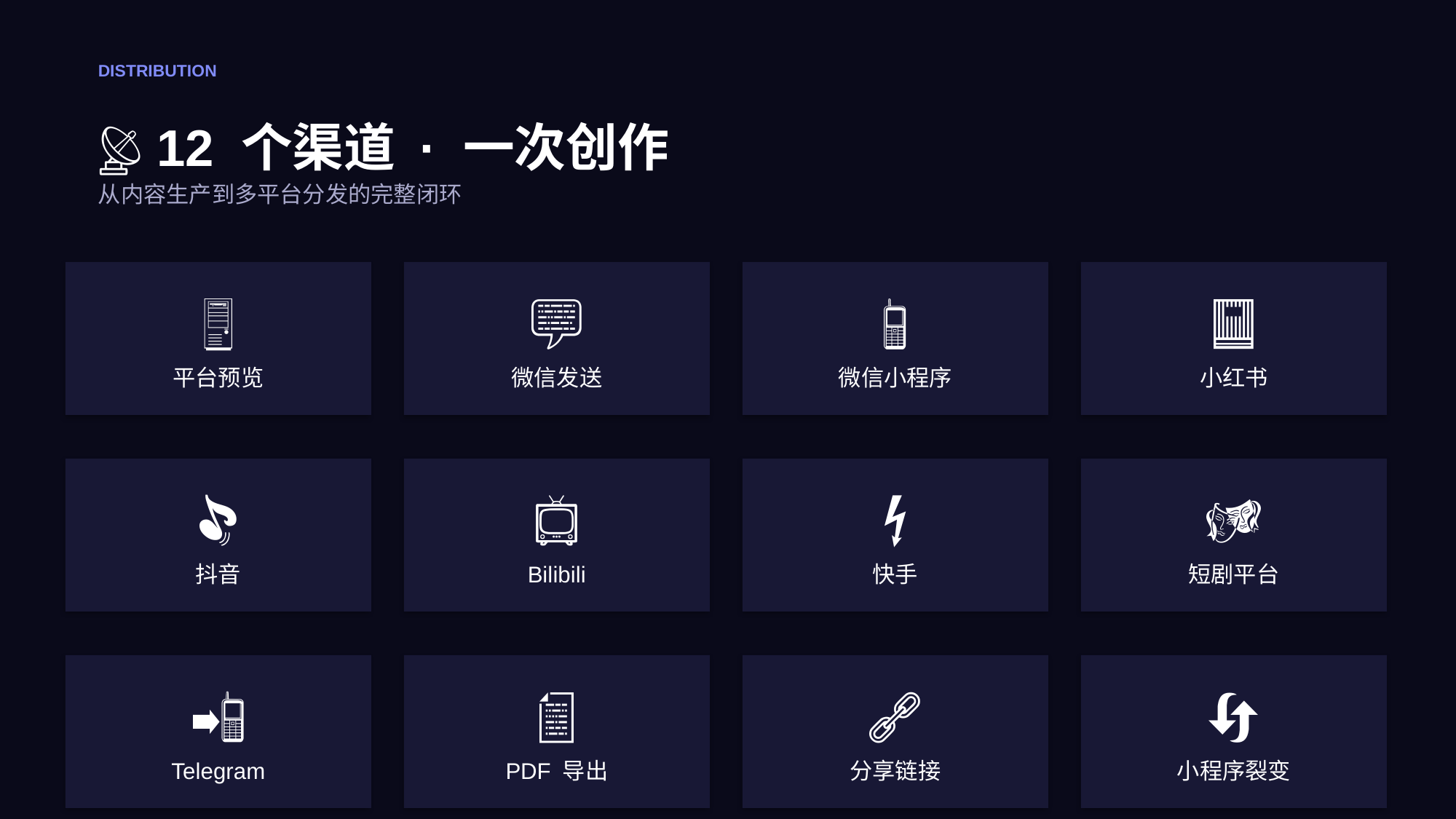

DISTRIBUTION
📡 12 个渠道 · 一次创作
从内容生产到多平台分发的完整闭环
🖥️
平台预览
💬
微信发送
📱
微信小程序
📕
小红书
🎵
抖音
📺
Bilibili
⚡
快手
🎭
短剧平台
📲
Telegram
📄
PDF 导出
🔗
分享链接
🔄
小程序裂变